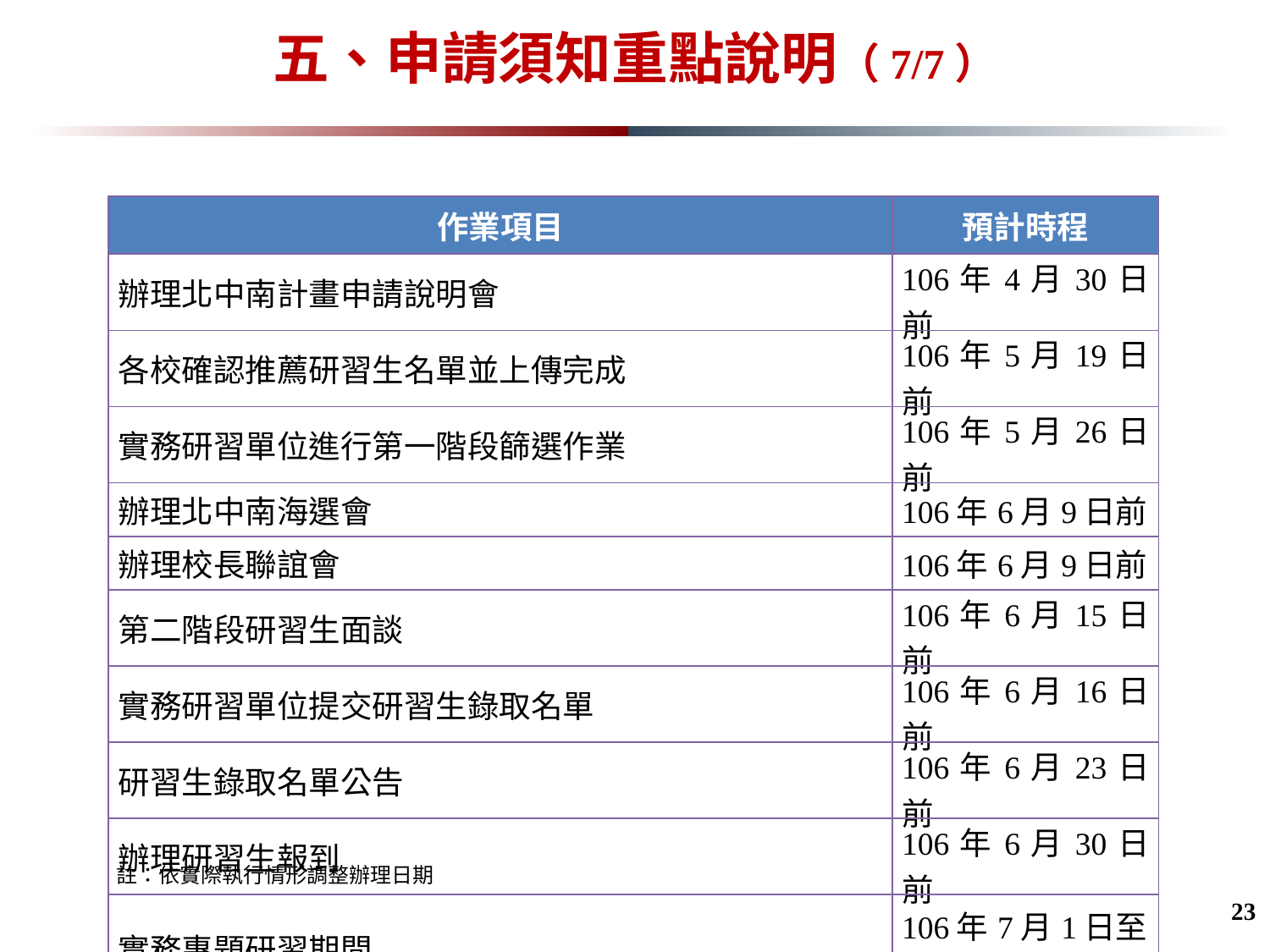

五、申請須知重點說明（7/7）
| 作業項目 | 預計時程 |
| --- | --- |
| 辦理北中南計畫申請說明會 | 106年4月30日前 |
| 各校確認推薦研習生名單並上傳完成 | 106年5月19日前 |
| 實務研習單位進行第一階段篩選作業 | 106年5月26日前 |
| 辦理北中南海選會 | 106年6月9日前 |
| 辦理校長聯誼會 | 106年6月9日前 |
| 第二階段研習生面談 | 106年6月15日前 |
| 實務研習單位提交研習生錄取名單 | 106年6月16日前 |
| 研習生錄取名單公告 | 106年6月23日前 |
| 辦理研習生報到 | 106年6月30日前 |
| 實務專題研習期間 | 106年7月1日至 106年12月31日 |
註：依實際執行情形調整辦理日期